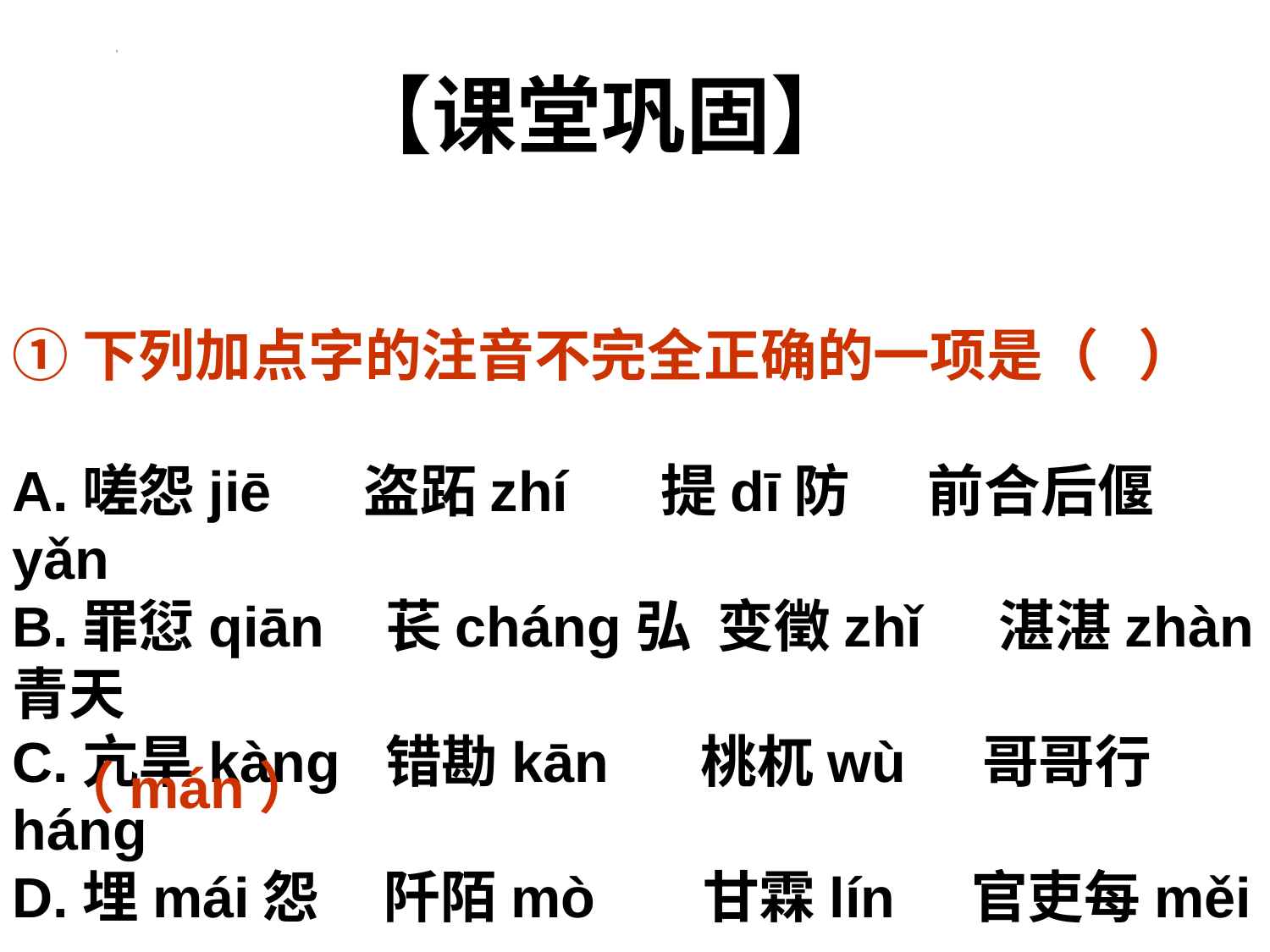

【课堂巩固】
①下列加点字的注音不完全正确的一项是（   ）

A.嗟怨jiē     盗跖zhí     提dī防      前合后偃yǎn
B.罪愆qiān   苌chánɡ弘  变徵zhǐ    湛湛zhàn青天
C.亢旱kànɡ  错勘kān     桃杌wù    哥哥行hánɡ
D.埋mái怨     阡陌mò      甘霖lín    官吏每měi

（mán）